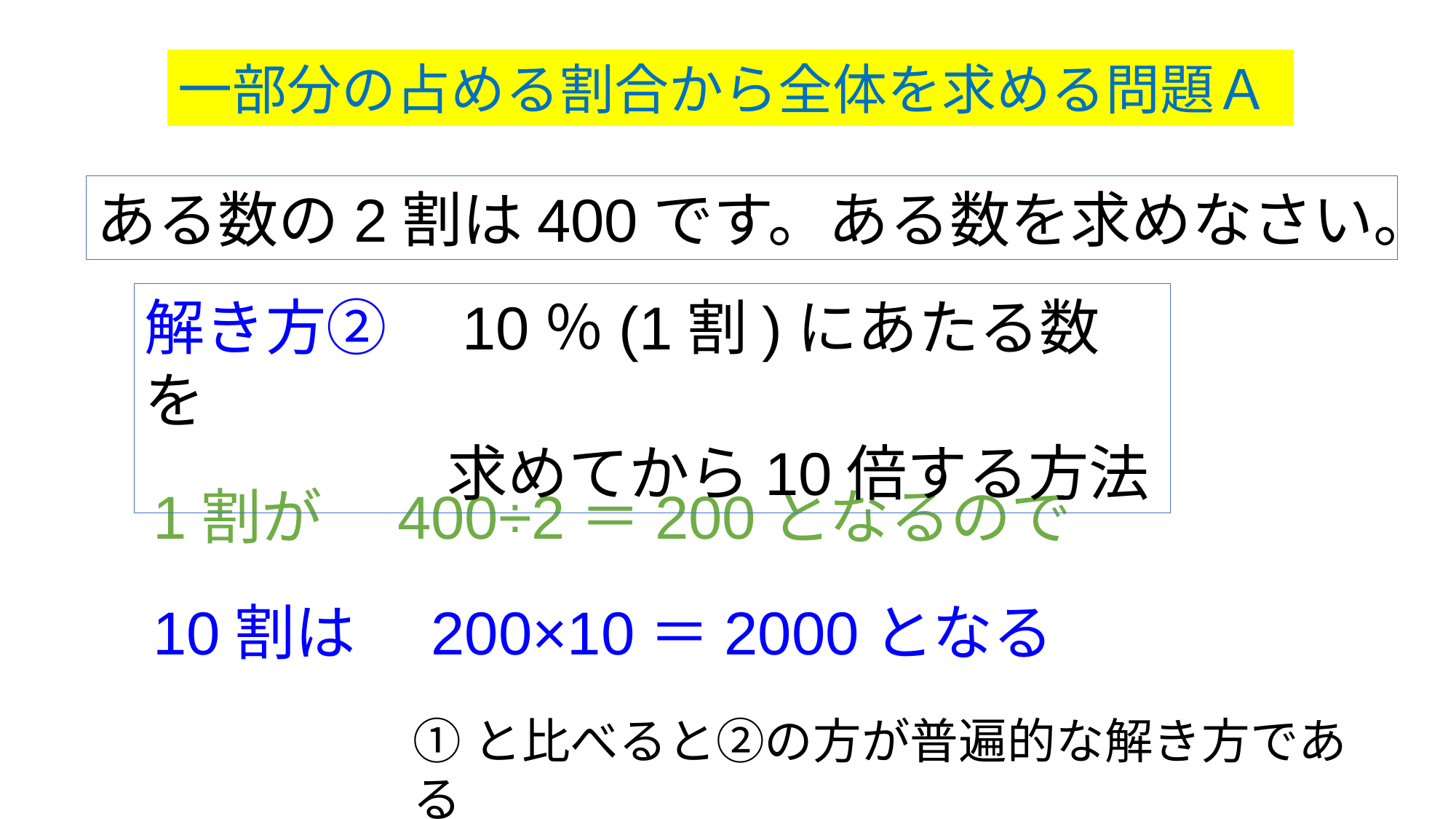

一部分の占める割合から全体を求める問題Ａ
ある数の2割は400です。ある数を求めなさい。
解き方②　10％(1割)にあたる数を
　　　　　求めてから10倍する方法
1割が　400÷2＝200となるので
10割は　200×10＝2000となる
①と比べると②の方が普遍的な解き方である